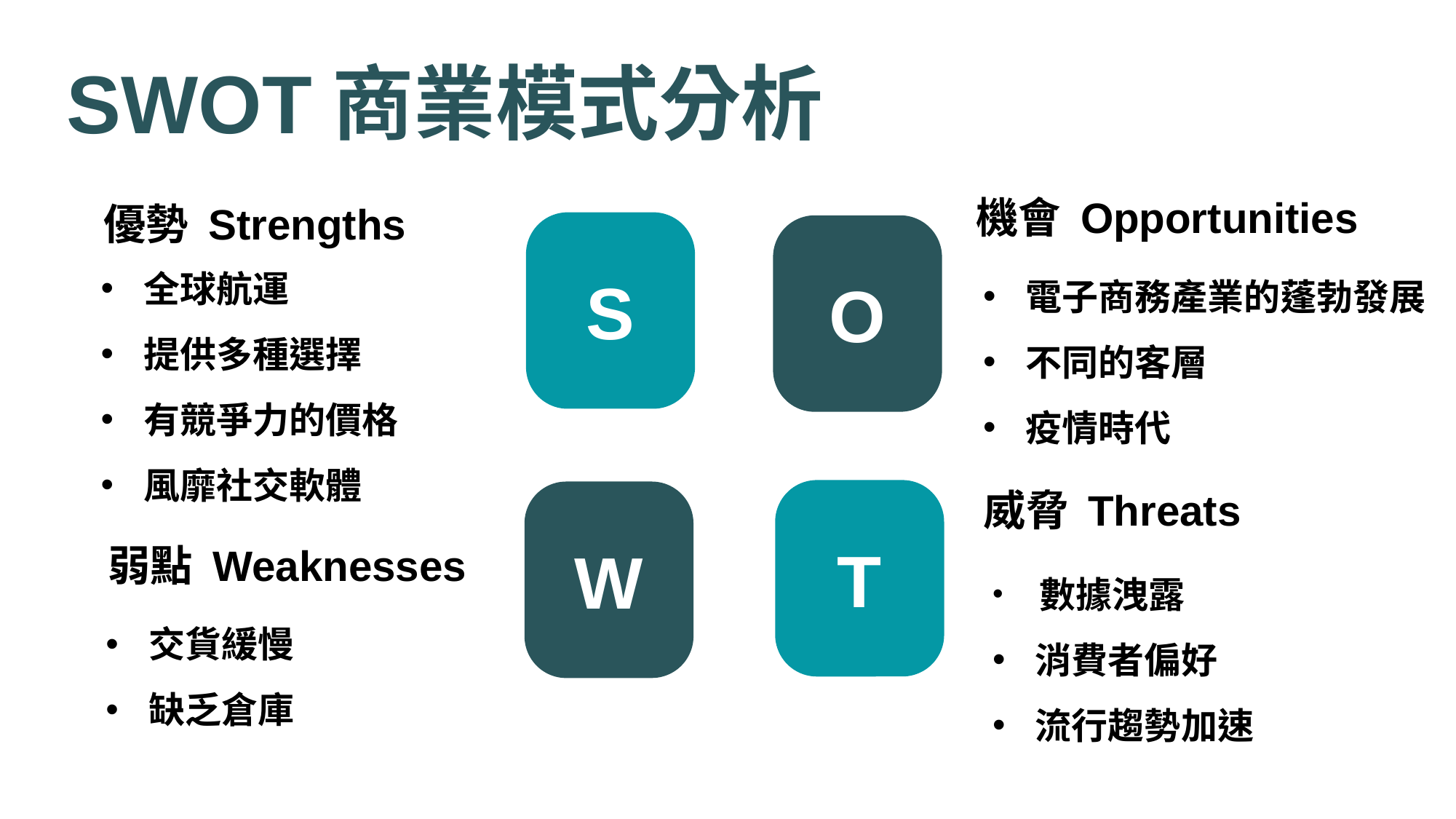

SWOT商業模式分析
機會 Opportunities
優勢 Strengths
S
O
 全球航運
 提供多種選擇
 有競爭力的價格
 風靡社交軟體
 電子商務產業的蓬勃發展
 不同的客層
 疫情時代
威脅 Threats
T
W
弱點 Weaknesses
  數據洩露
 消費者偏好
 流行趨勢加速

 交貨緩慢
 缺乏倉庫